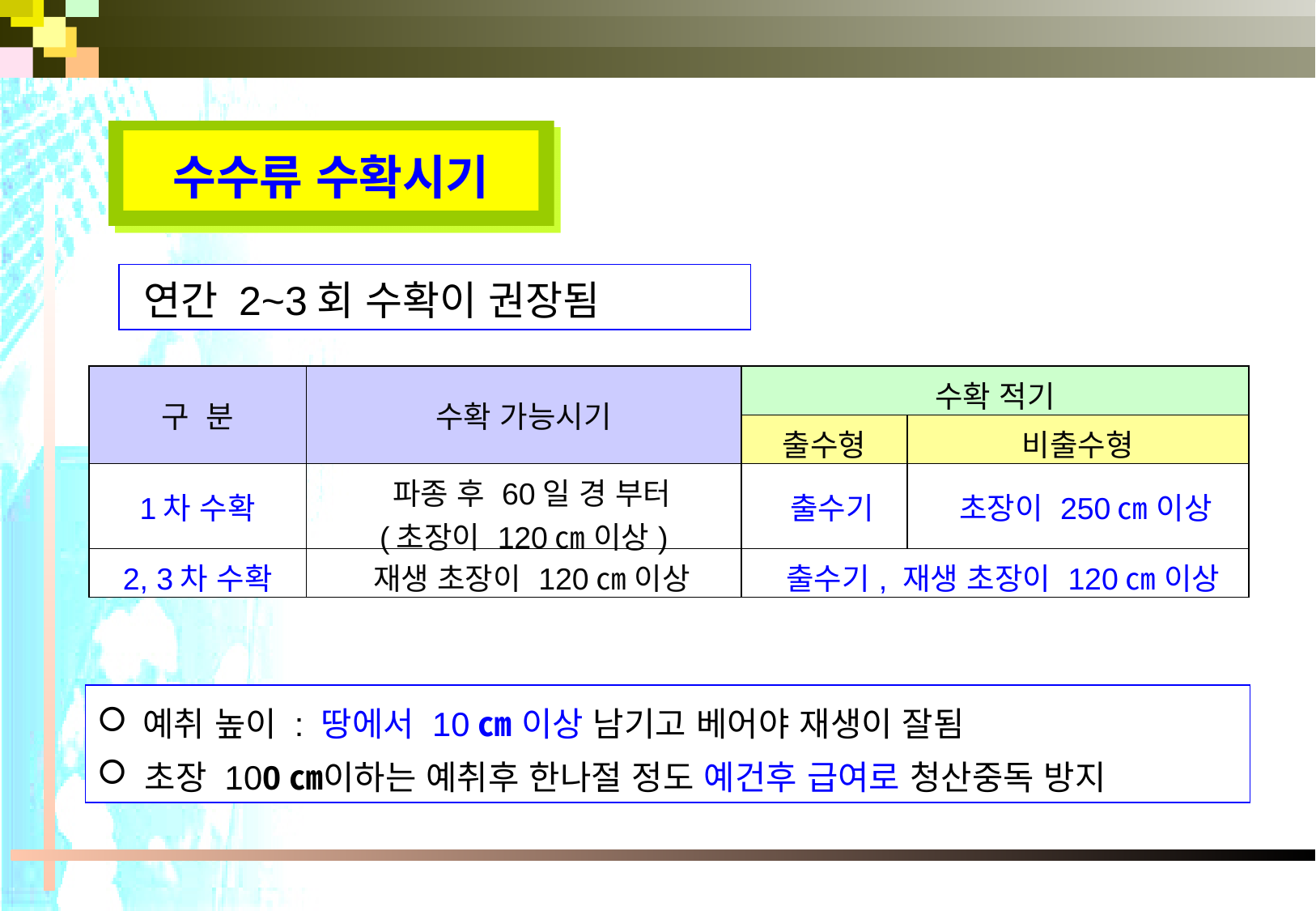

수수류 수확시기

 연간 2~3회 수확이 권장됨

| 구  분 | 수확 가능시기 | 수확 적기 |  |
| --- | --- | --- | --- |
|  |  | 출수형 | 비출수형 |
| 1차 수확 | 파종 후 60일 경 부터 (초장이 120㎝ 이상) | 출수기 | 초장이 250㎝ 이상 |
| 2, 3차 수확 | 재생 초장이 120㎝ 이상 | 출수기, 재생 초장이 120㎝ 이상 |  |

 예취 높이 : 땅에서 10㎝ 이상 남기고 베어야 재생이 잘됨
 초장 100㎝이하는 예취후 한나절 정도 예건후 급여로 청산중독 방지